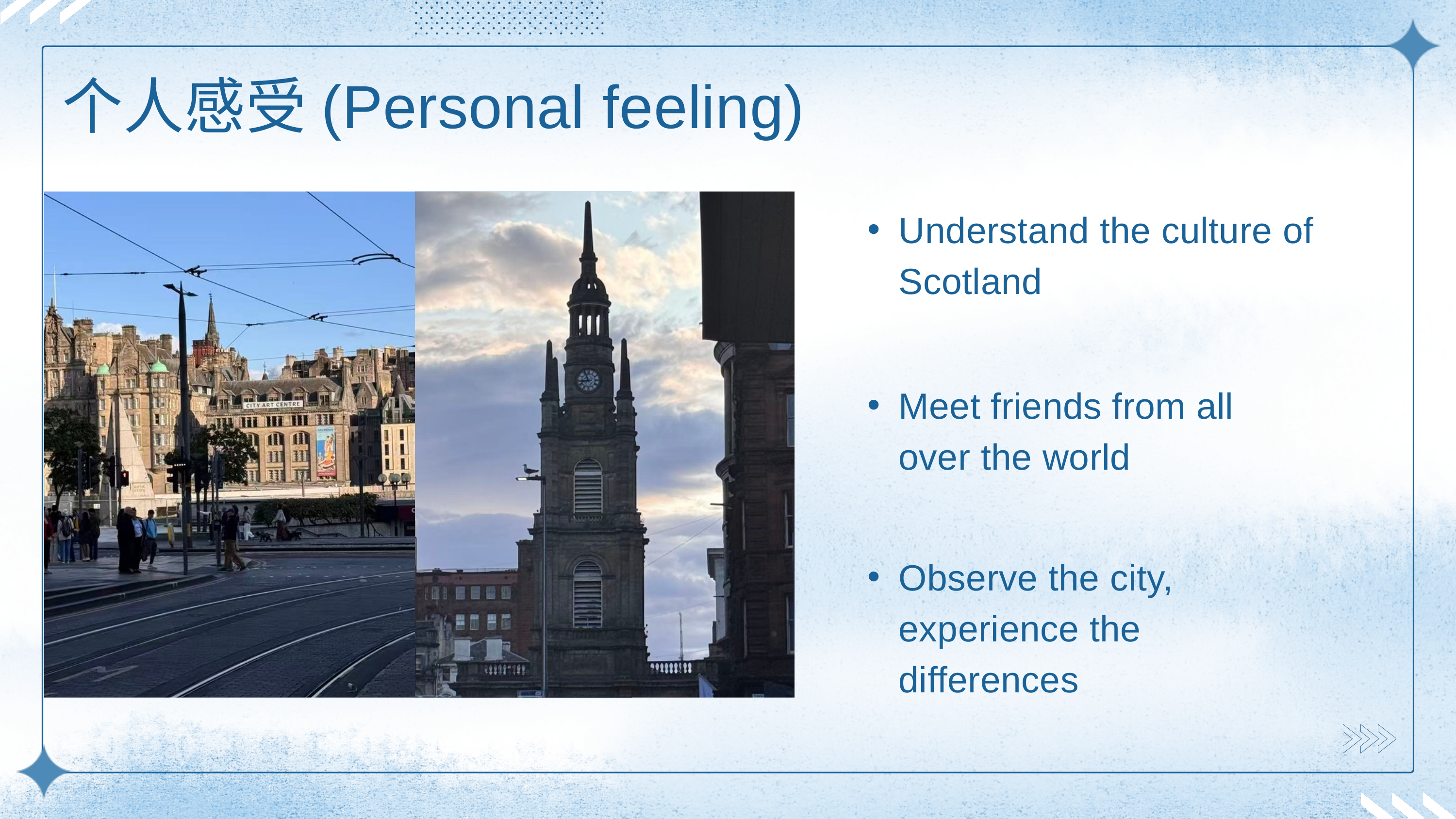

个人感受(Personal feeling)

Understand the culture of Scotland
Meet friends from all over the world
Observe the city, experience the differences